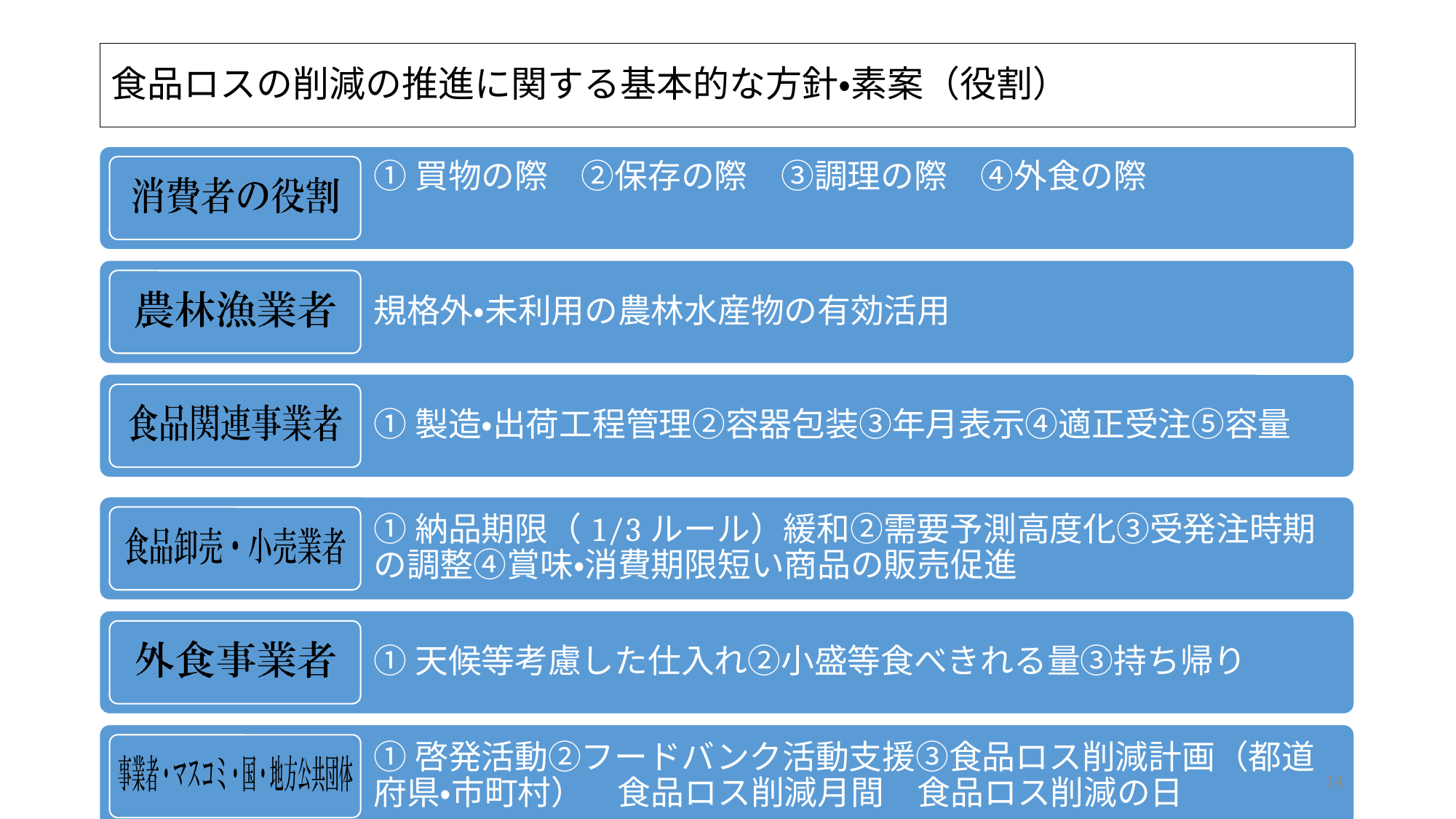

# 食品ロスの削減の推進に関する基本的な方針・素案（役割）
①買物の際　②保存の際　③調理の際　④外食の際

規格外・未利用の農林水産物の有効活用
①製造・出荷工程管理②容器包装③年月表示④適正受注⑤容量
①納品期限（1/3ルール）緩和②需要予測高度化③受発注時期の調整④賞味・消費期限短い商品の販売促進
①天候等考慮した仕入れ②小盛等食べきれる量③持ち帰り
①啓発活動②フードバンク活動支援③食品ロス削減計画（都道府県・市町村）　食品ロス削減月間　食品ロス削減の日
14